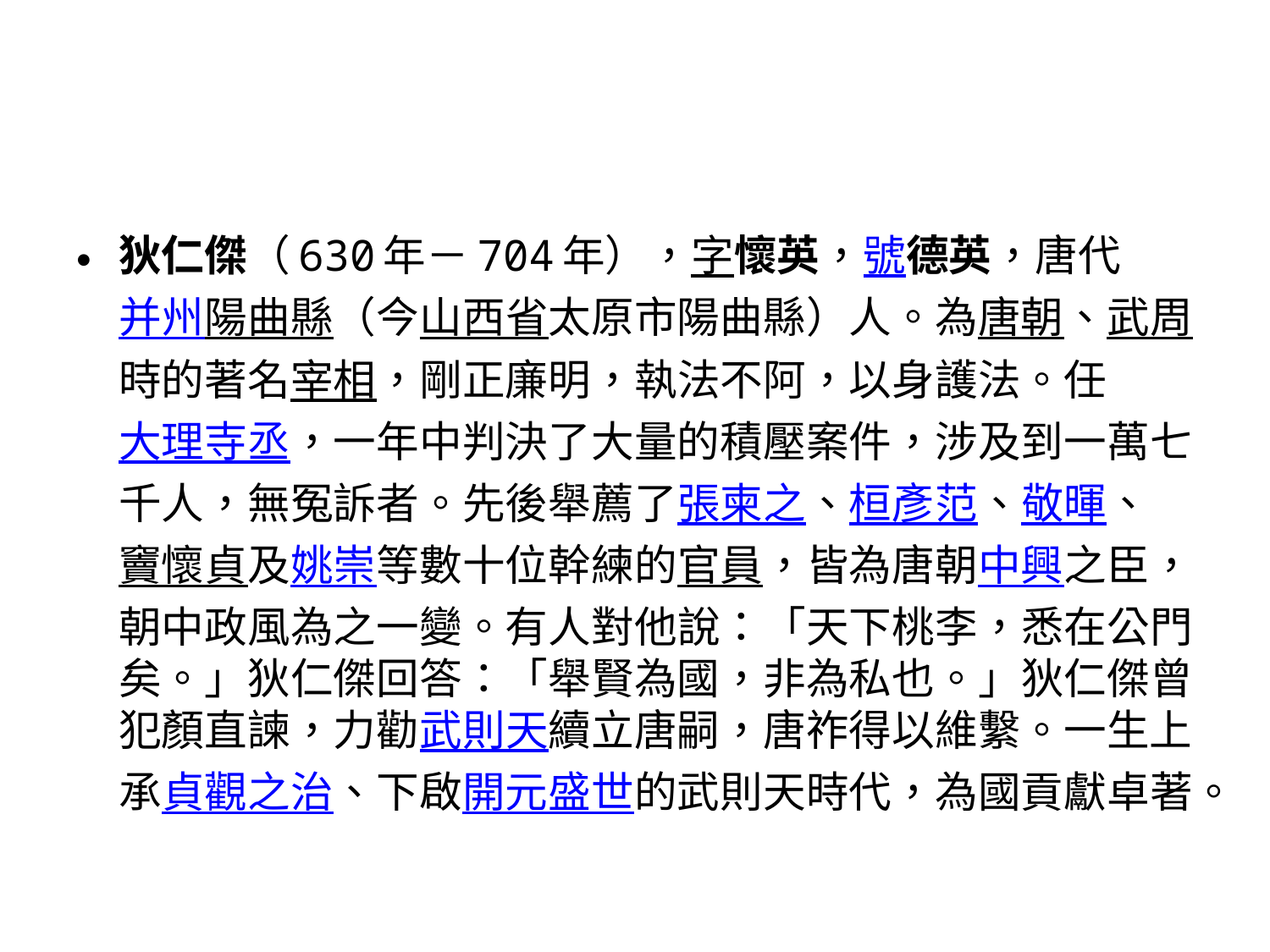

#
狄仁傑（630年－704年），字懷英，號德英，唐代并州陽曲縣（今山西省太原市陽曲縣）人。為唐朝、武周時的著名宰相，剛正廉明，執法不阿，以身護法。任大理寺丞，一年中判決了大量的積壓案件，涉及到一萬七千人，無冤訴者。先後舉薦了張柬之、桓彥范、敬暉、竇懷貞及姚崇等數十位幹練的官員，皆為唐朝中興之臣，朝中政風為之一變。有人對他說：「天下桃李，悉在公門矣。」狄仁傑回答：「舉賢為國，非為私也。」狄仁傑曾犯顏直諫，力勸武則天續立唐嗣，唐祚得以維繫。一生上承貞觀之治、下啟開元盛世的武則天時代，為國貢獻卓著。